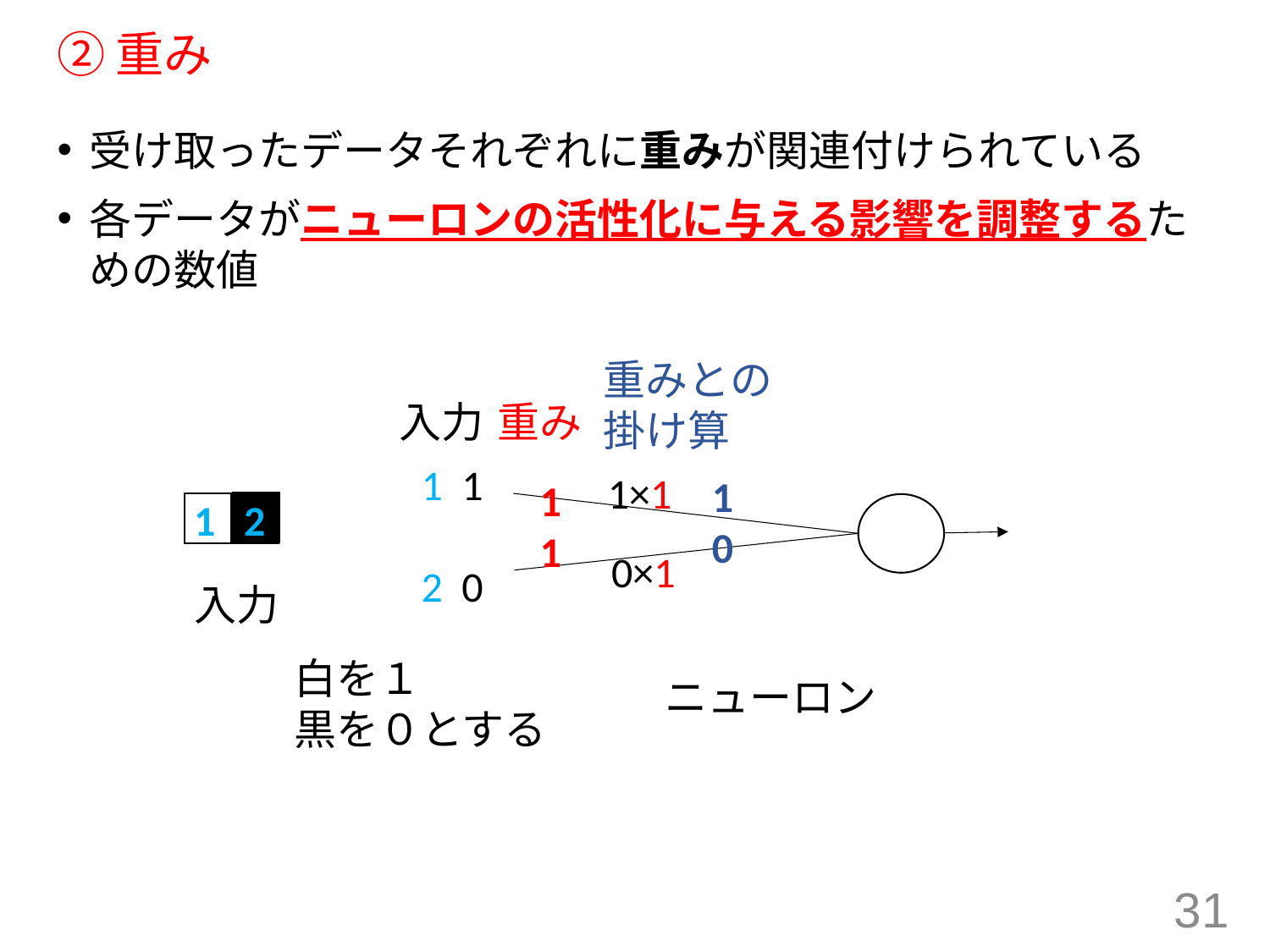

# ②重み
受け取ったデータそれぞれに重みが関連付けられている
各データがニューロンの活性化に与える影響を調整するための数値

重みとの
掛け算
入力
重み
1  1

2  0
1×1
1
0

1
1

1   2

0×1
入力
白を１
黒を０とする
ニューロン
31